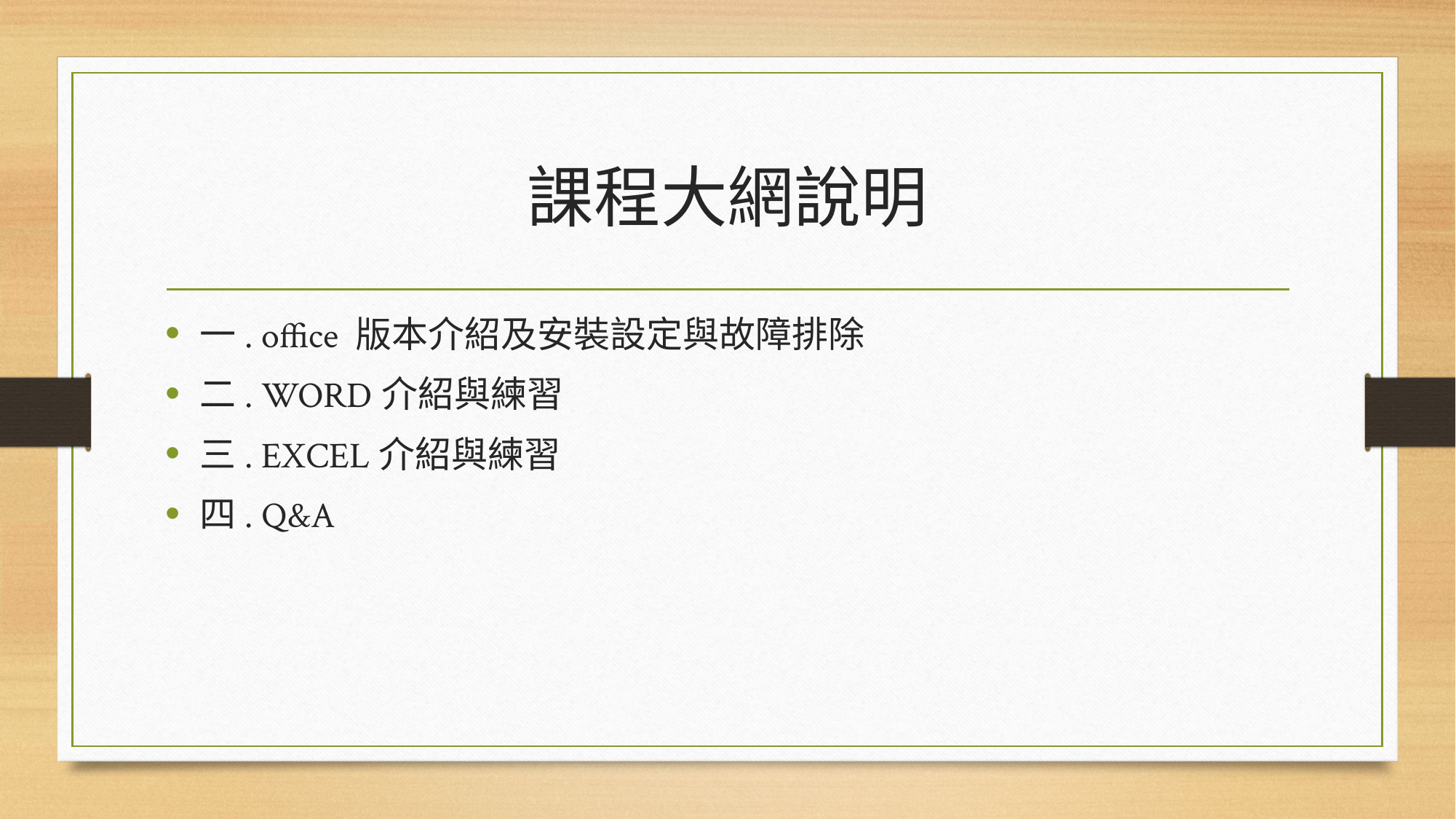

# 課程大網說明
一. office 版本介紹及安裝設定與故障排除
二. WORD介紹與練習
三. EXCEL介紹與練習
四. Q&A